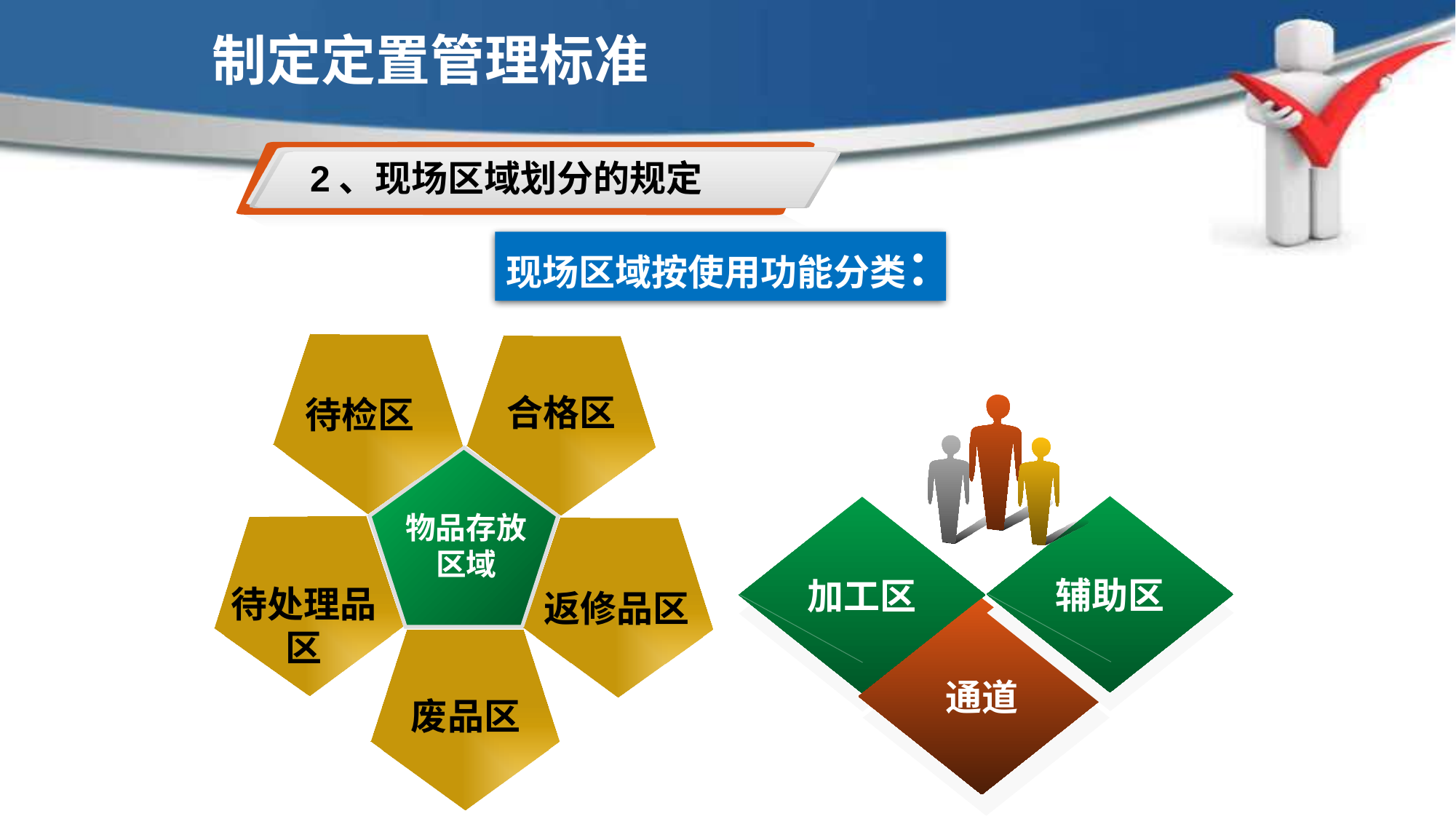

制定定置管理标准

2、现场区域划分的规定

现场区域按使用功能分类：

合格区
待检区
物品存放区域
待处理品
区
返修品区
废品区

辅助区

加工区

通道

现场6S定置管理